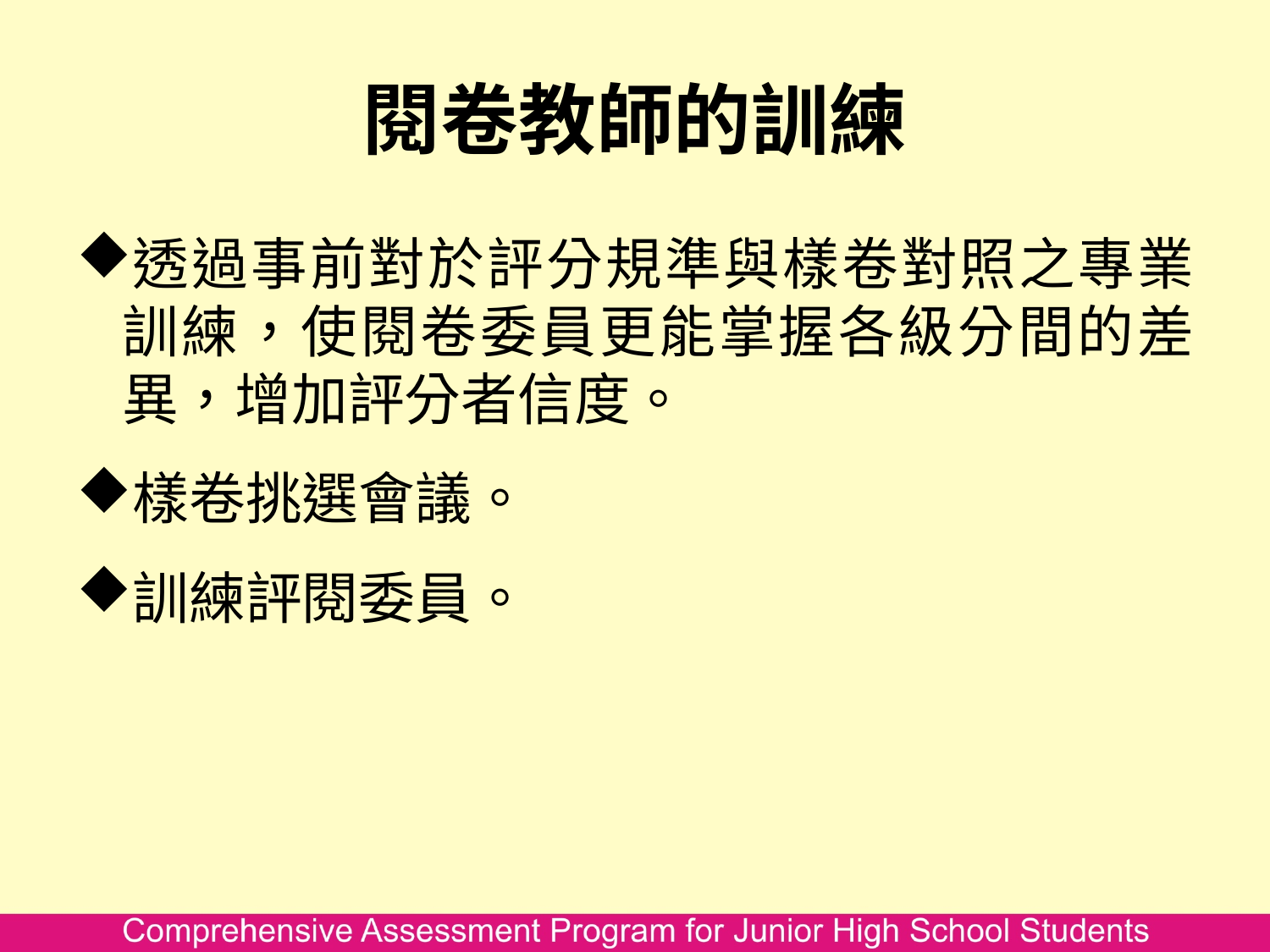

# 閱卷教師的訓練
透過事前對於評分規準與樣卷對照之專業訓練，使閱卷委員更能掌握各級分間的差異，增加評分者信度。
樣卷挑選會議。
訓練評閱委員。